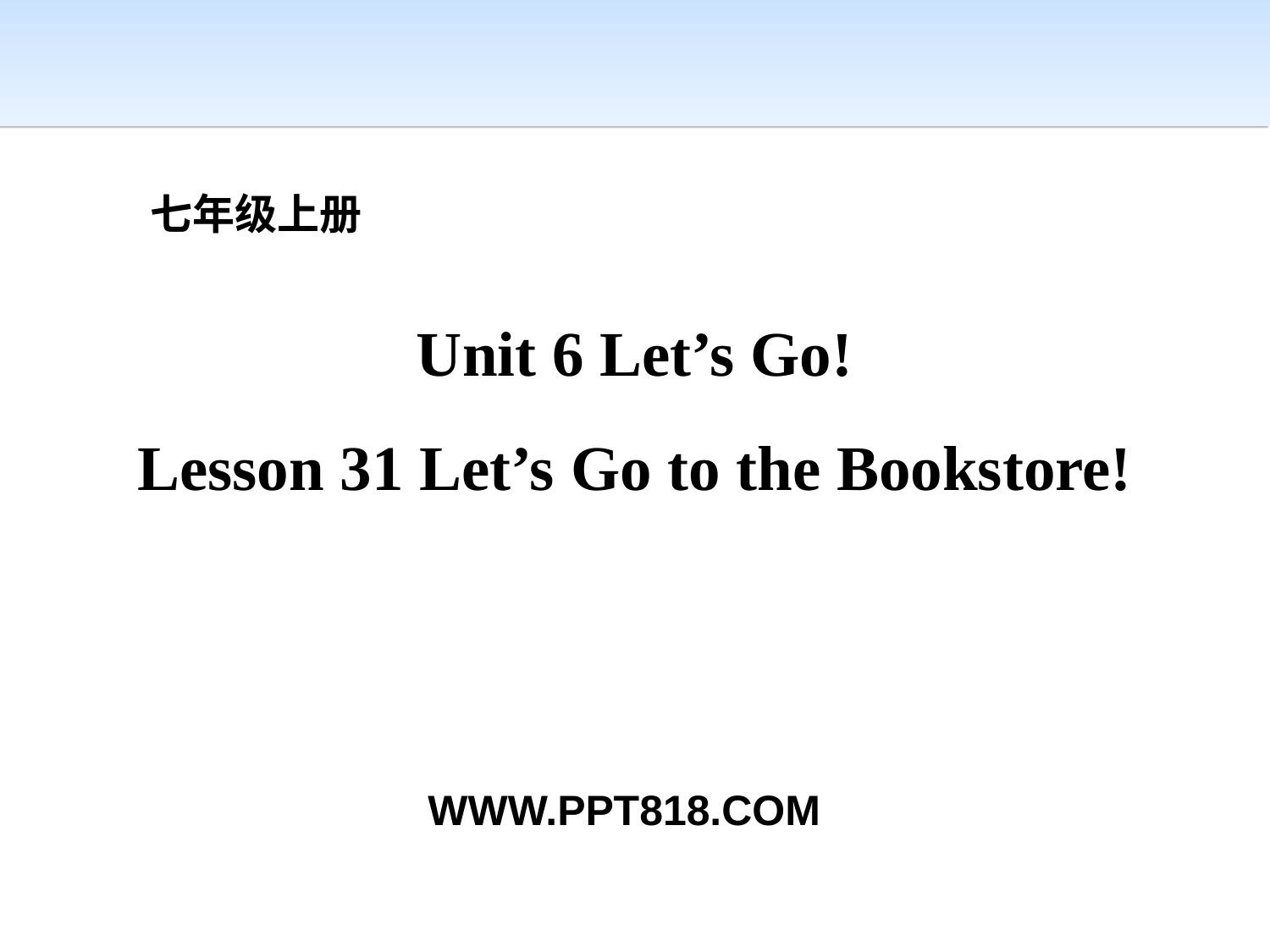

七年级上册
Unit 6 Let’s Go!
Lesson 31 Let’s Go to the Bookstore!

WWW.PPT818.COM